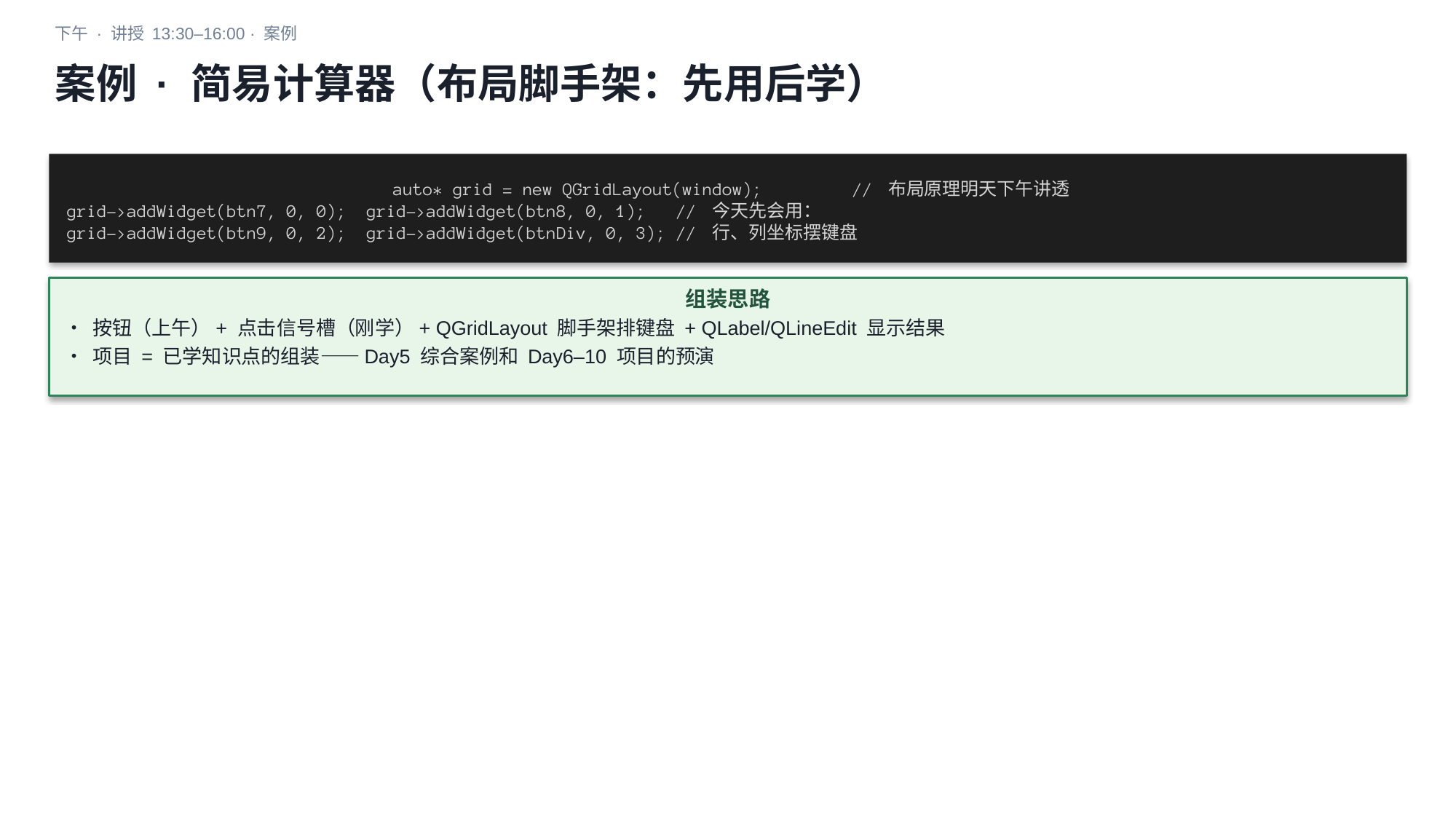

下午 · 讲授 13:30–16:00 · 案例
案例 · 简易计算器（布局脚手架：先用后学）
auto* grid = new QGridLayout(window);         // 布局原理明天下午讲透
grid->addWidget(btn7, 0, 0);  grid->addWidget(btn8, 0, 1);   // 今天先会用：
grid->addWidget(btn9, 0, 2);  grid->addWidget(btnDiv, 0, 3); // 行、列坐标摆键盘
组装思路
• 按钮（上午）+ 点击信号槽（刚学）+ QGridLayout 脚手架排键盘 + QLabel/QLineEdit 显示结果
• 项目 = 已学知识点的组装——Day5 综合案例和 Day6–10 项目的预演